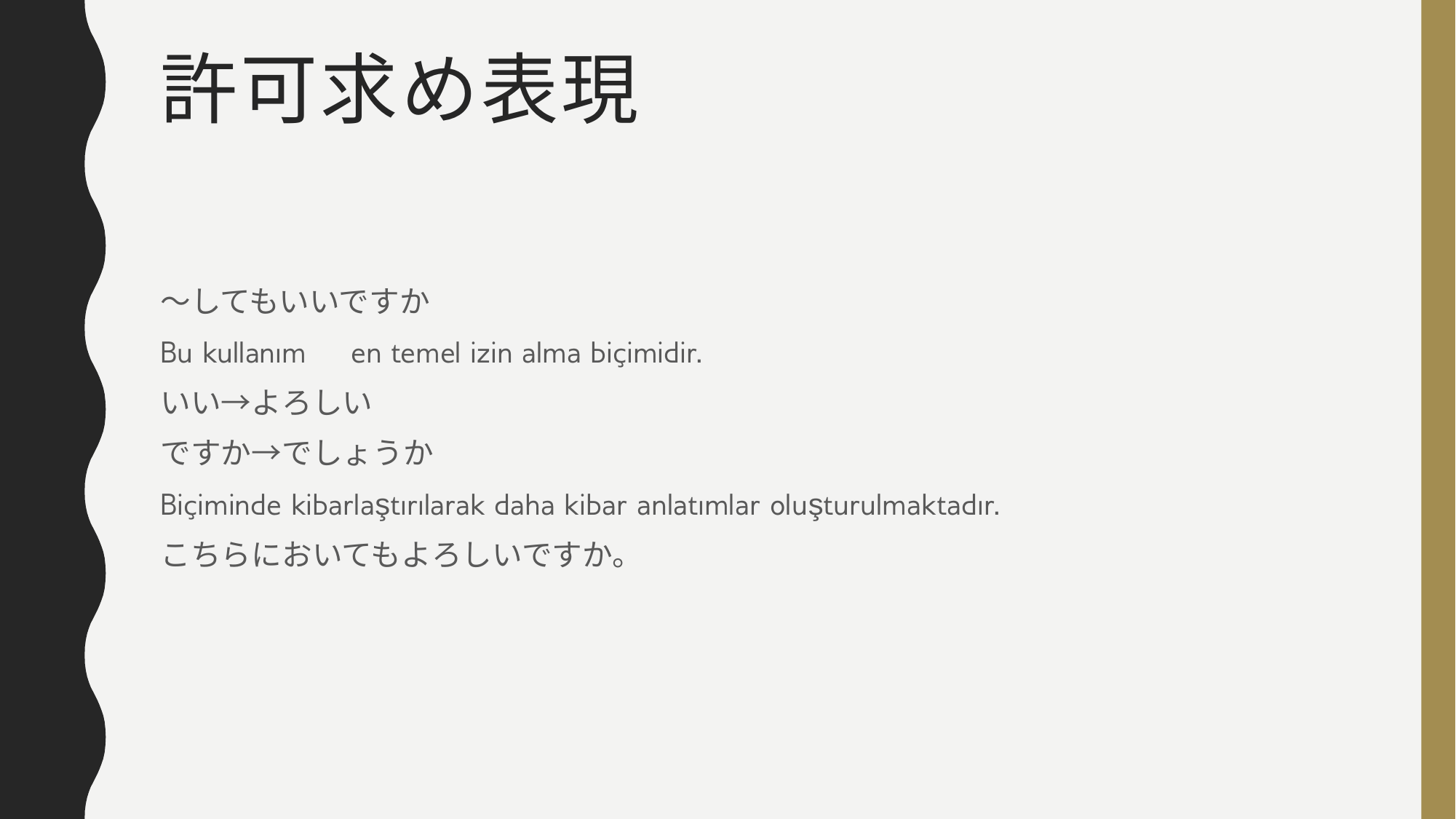

# 許可求め表現
～してもいいですか
Bu kullanım　en temel izin alma biçimidir.
いい→よろしい
ですか→でしょうか
Biçiminde kibarlaştırılarak daha kibar anlatımlar oluşturulmaktadır.
こちらにおいてもよろしいですか。